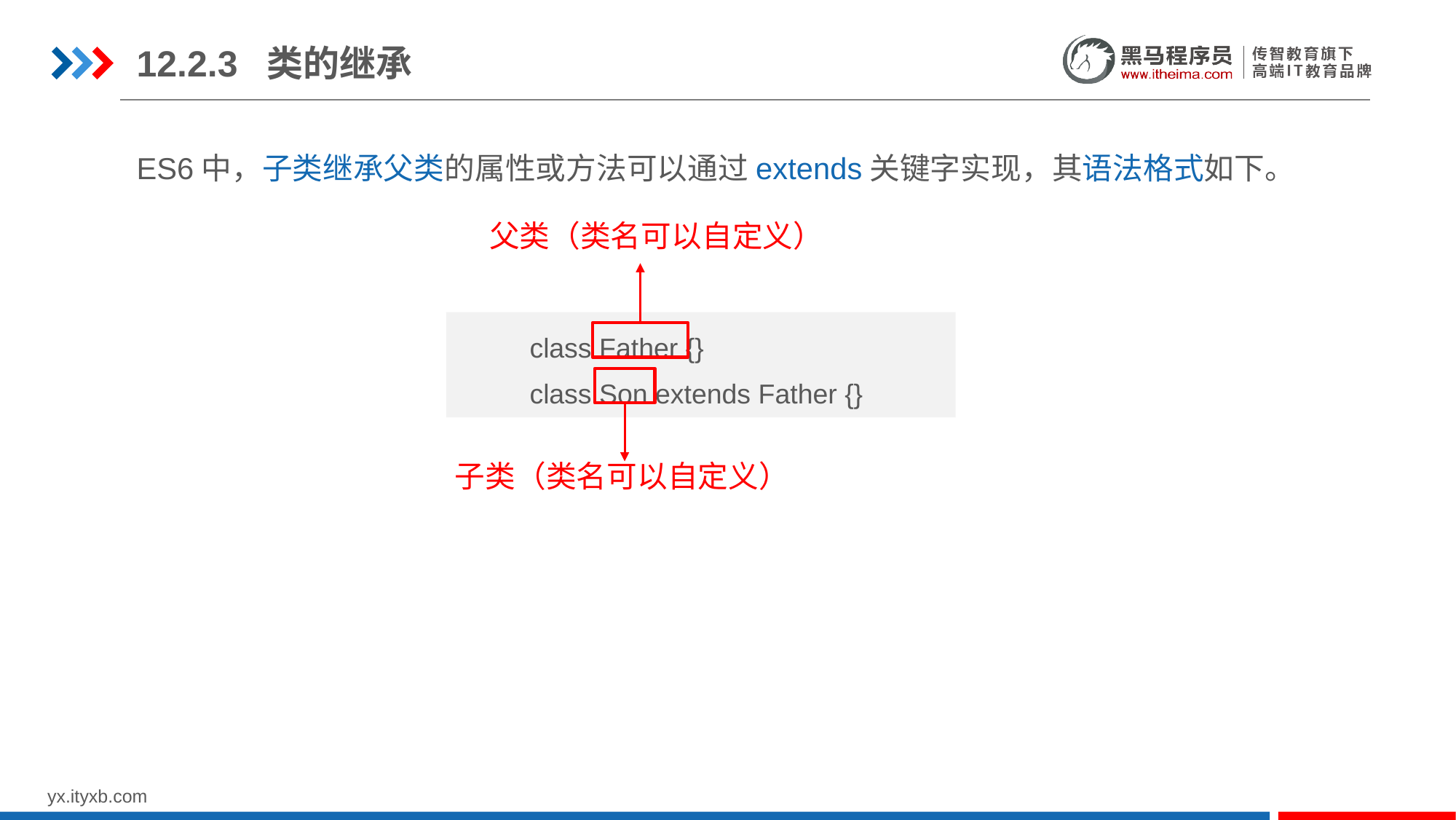

12.2.3  类的继承
ES6中，子类继承父类的属性或方法可以通过extends关键字实现，其语法格式如下。
父类（类名可以自定义）
class Father {}
class Son extends Father {}

子类（类名可以自定义）